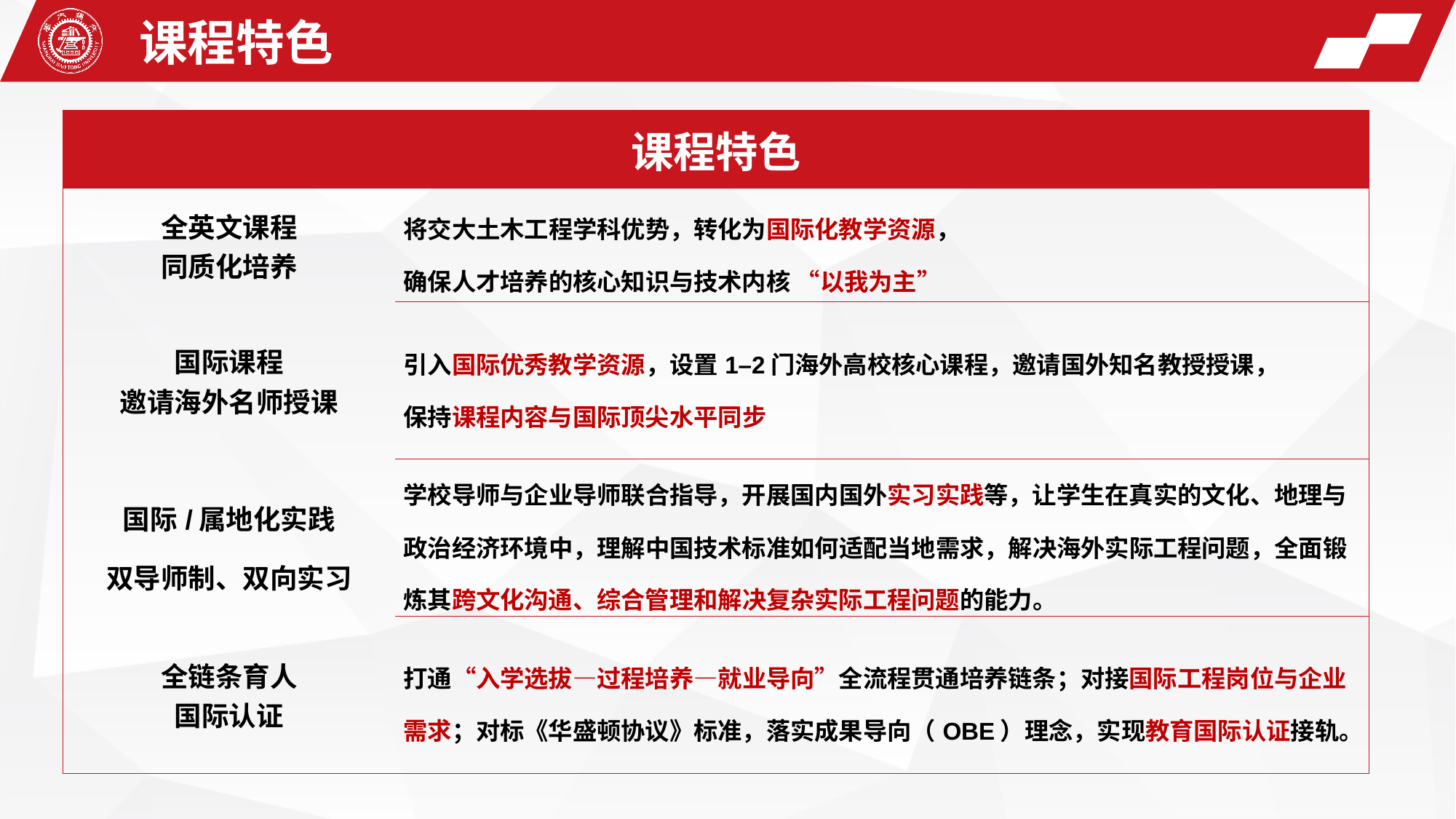

课程特色
| 课程特色 |  |
| --- | --- |
| 全英文课程 同质化培养 | 将交大土木工程学科优势，转化为国际化教学资源， 确保人才培养的核心知识与技术内核 “以我为主” |
| 国际课程 邀请海外名师授课 | 引入国际优秀教学资源，设置1–2门海外高校核心课程，邀请国外知名教授授课， 保持课程内容与国际顶尖水平同步 |
| 国际/属地化实践 双导师制、双向实习 | 学校导师与企业导师联合指导，开展国内国外实习实践等，让学生在真实的文化、地理与政治经济环境中，理解中国技术标准如何适配当地需求，解决海外实际工程问题，全面锻炼其跨文化沟通、综合管理和解决复杂实际工程问题的能力。 |
| 全链条育人 国际认证 | 打通“入学选拔—过程培养—就业导向”全流程贯通培养链条；对接国际工程岗位与企业需求；对标《华盛顿协议》标准，落实成果导向（OBE）理念，实现教育国际认证接轨。 |